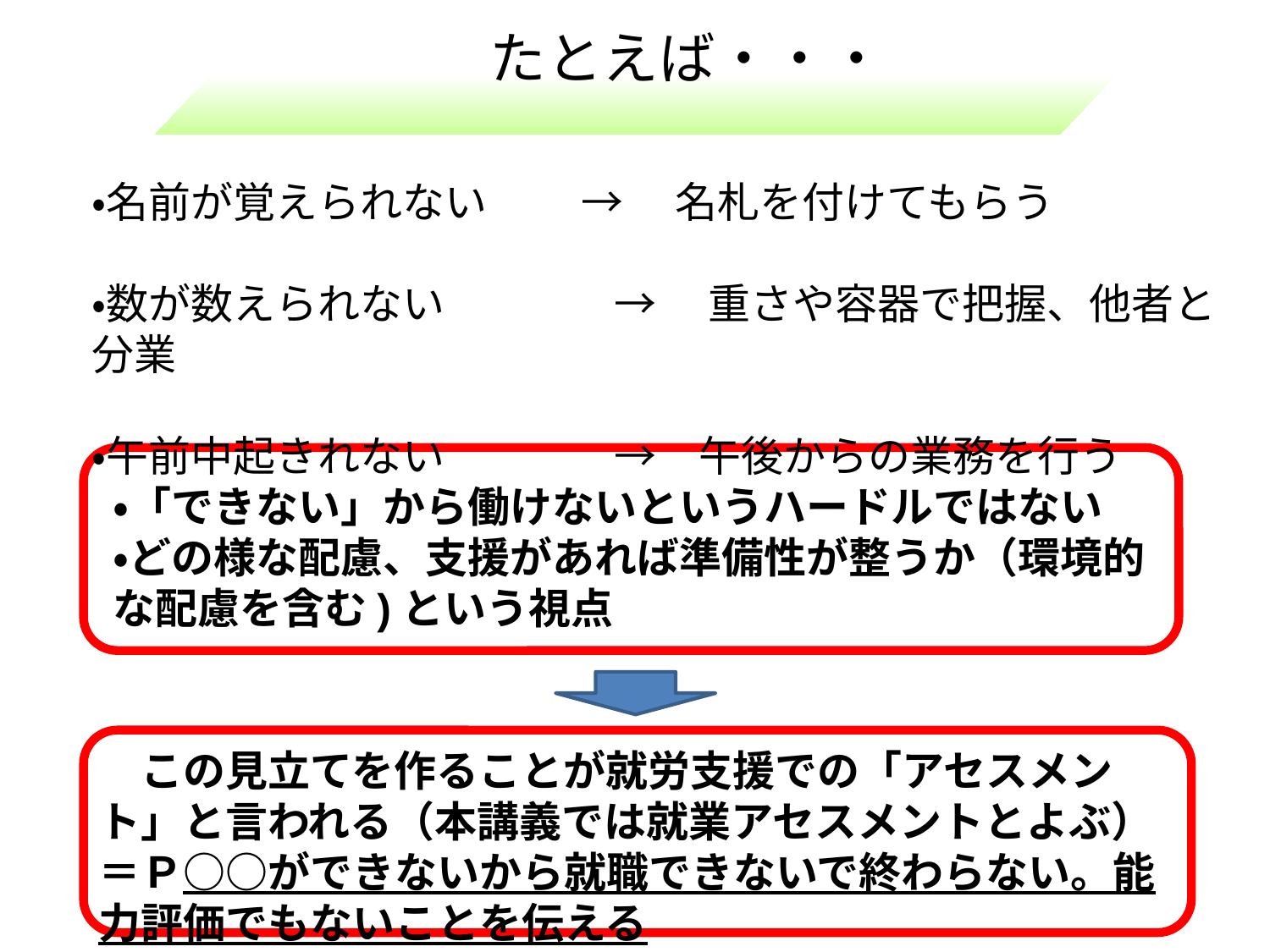

たとえば・・・

・名前が覚えられない　　 →　 名札を付けてもらう

・数が数えられない　　　　→　 重さや容器で把握、他者と分業

・午前中起きれない　　　　→　午後からの業務を行う

・「できない」から働けないというハードルではない
・どの様な配慮、支援があれば準備性が整うか（環境的な配慮を含む)という視点

　この見立てを作ることが就労支援での「アセスメント」と言われる（本講義では就業アセスメントとよぶ）＝Ｐ○○ができないから就職できないで終わらない。能力評価でもないことを伝える